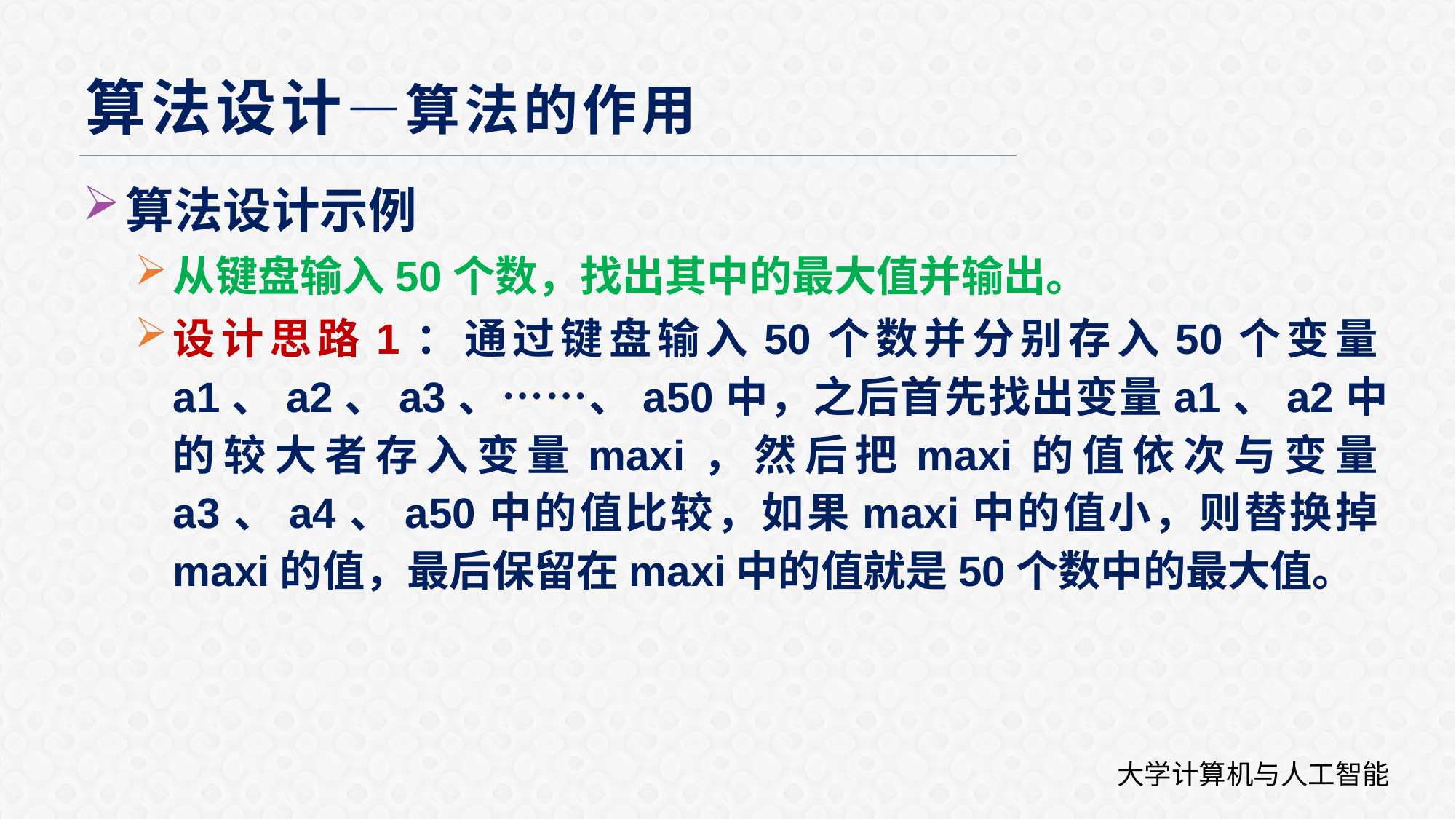

算法设计—算法的作用
算法设计示例
从键盘输入50个数，找出其中的最大值并输出。
设计思路1：通过键盘输入50个数并分别存入50个变量a1、a2、a3、……、a50中，之后首先找出变量a1、a2中的较大者存入变量maxi，然后把maxi的值依次与变量a3、a4、a50中的值比较，如果maxi中的值小，则替换掉maxi的值，最后保留在maxi中的值就是50个数中的最大值。